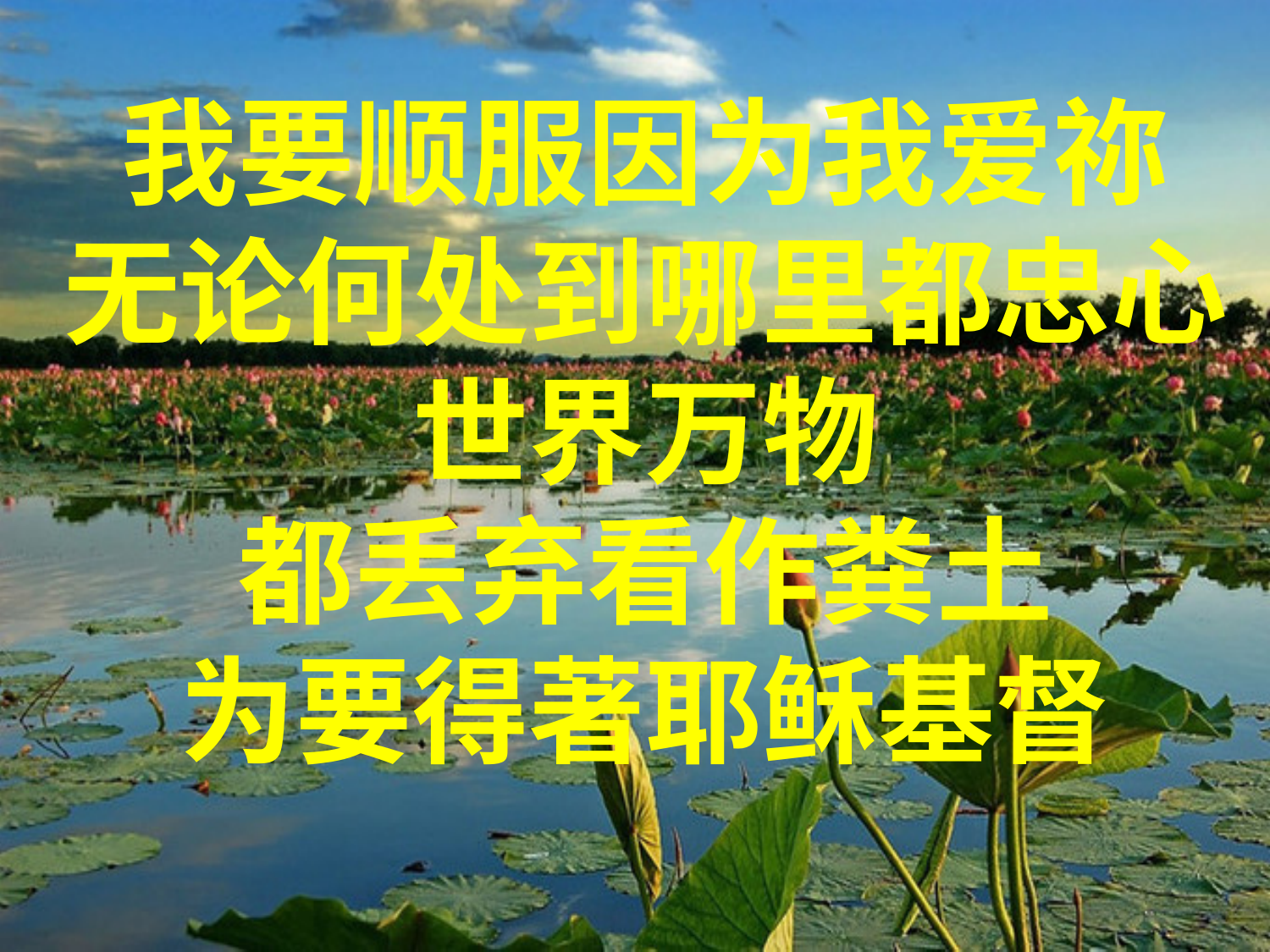

我要顺服因为我爱祢
无论何处到哪里都忠心
世界万物
都丢弃看作粪土
为要得著耶稣基督